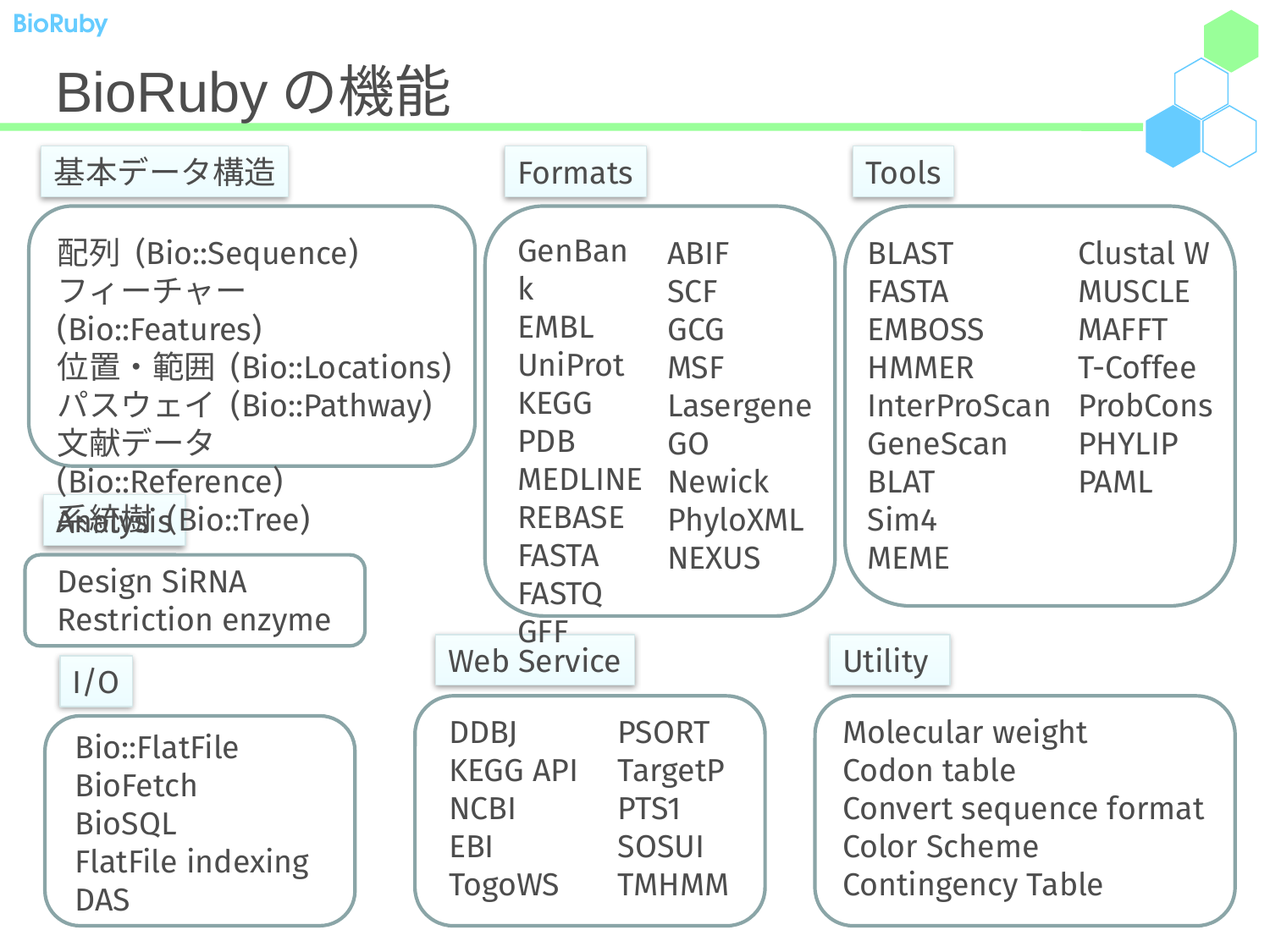

# BioRubyの機能
基本データ構造
Formats
Tools

GenBank
EMBL
UniProt
KEGG
PDB
MEDLINE
REBASE
FASTA
FASTQ
GFF
配列 (Bio::Sequence)
フィーチャー (Bio::Features)
位置・範囲 (Bio::Locations)
パスウェイ (Bio::Pathway)
文献データ (Bio::Reference)
系統樹 (Bio::Tree)
ABIF
SCF
GCG
MSF
Lasergene
GO
Newick
PhyloXML
NEXUS
BLAST
FASTA
EMBOSS
HMMER
InterProScan
GeneScan
BLAT
Sim4
MEME
Clustal W
MUSCLE
MAFFT
T-Coffee
ProbCons
PHYLIP
PAML
Analysis

Design SiRNA
Restriction enzyme
Web Service
Utility
I/O

DDBJ
KEGG API
NCBI
EBI
TogoWS
PSORT
TargetP
PTS1
SOSUI
TMHMM
Molecular weight
Codon table
Convert sequence format
Color Scheme
Contingency Table

Bio::FlatFile
BioFetch
BioSQL
FlatFile indexing
DAS